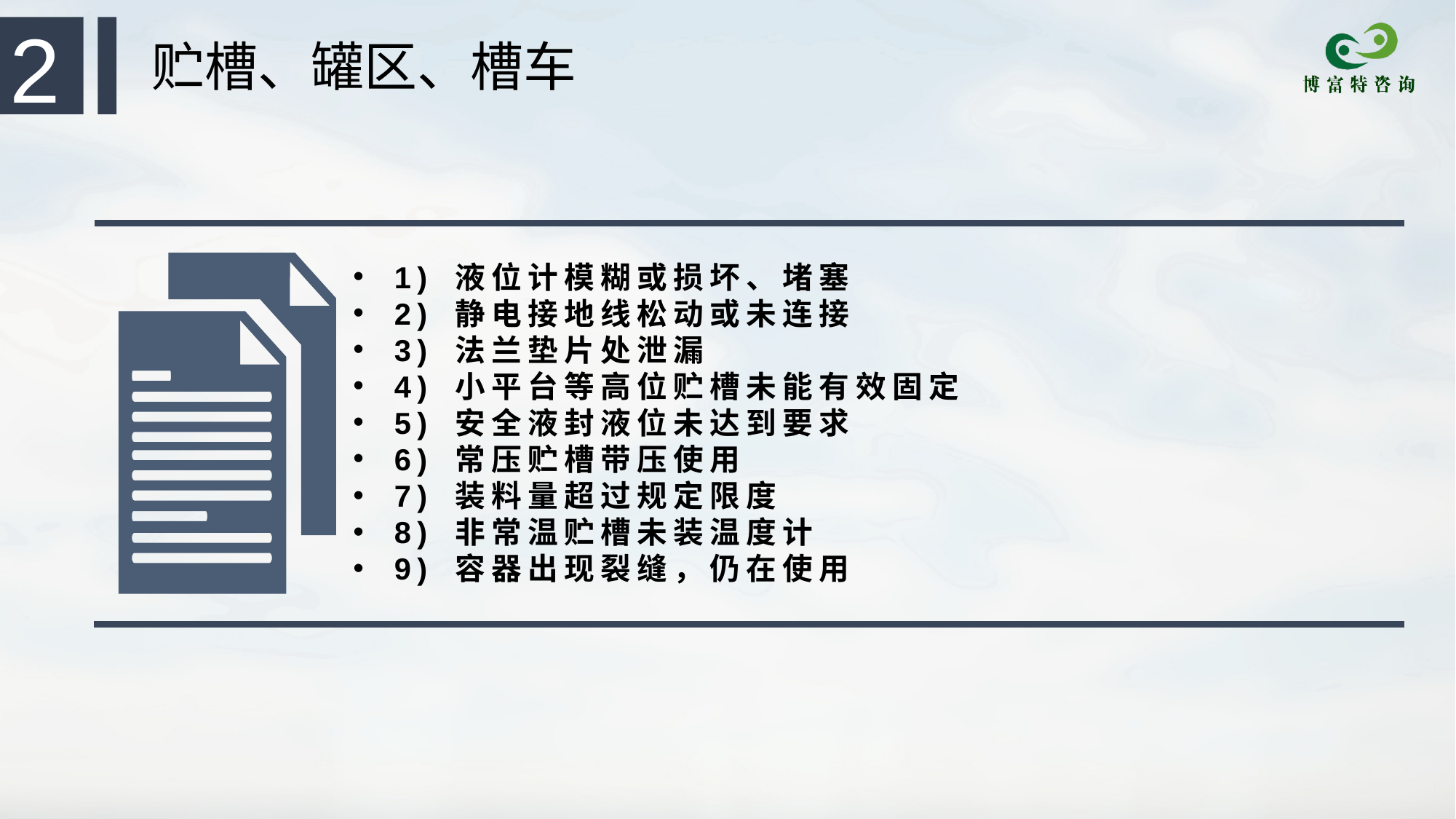

2

 贮槽、罐区、槽车
1) 液位计模糊或损坏、堵塞
2) 静电接地线松动或未连接
3) 法兰垫片处泄漏
4) 小平台等高位贮槽未能有效固定
5) 安全液封液位未达到要求
6) 常压贮槽带压使用
7) 装料量超过规定限度
8) 非常温贮槽未装温度计
9) 容器出现裂缝，仍在使用